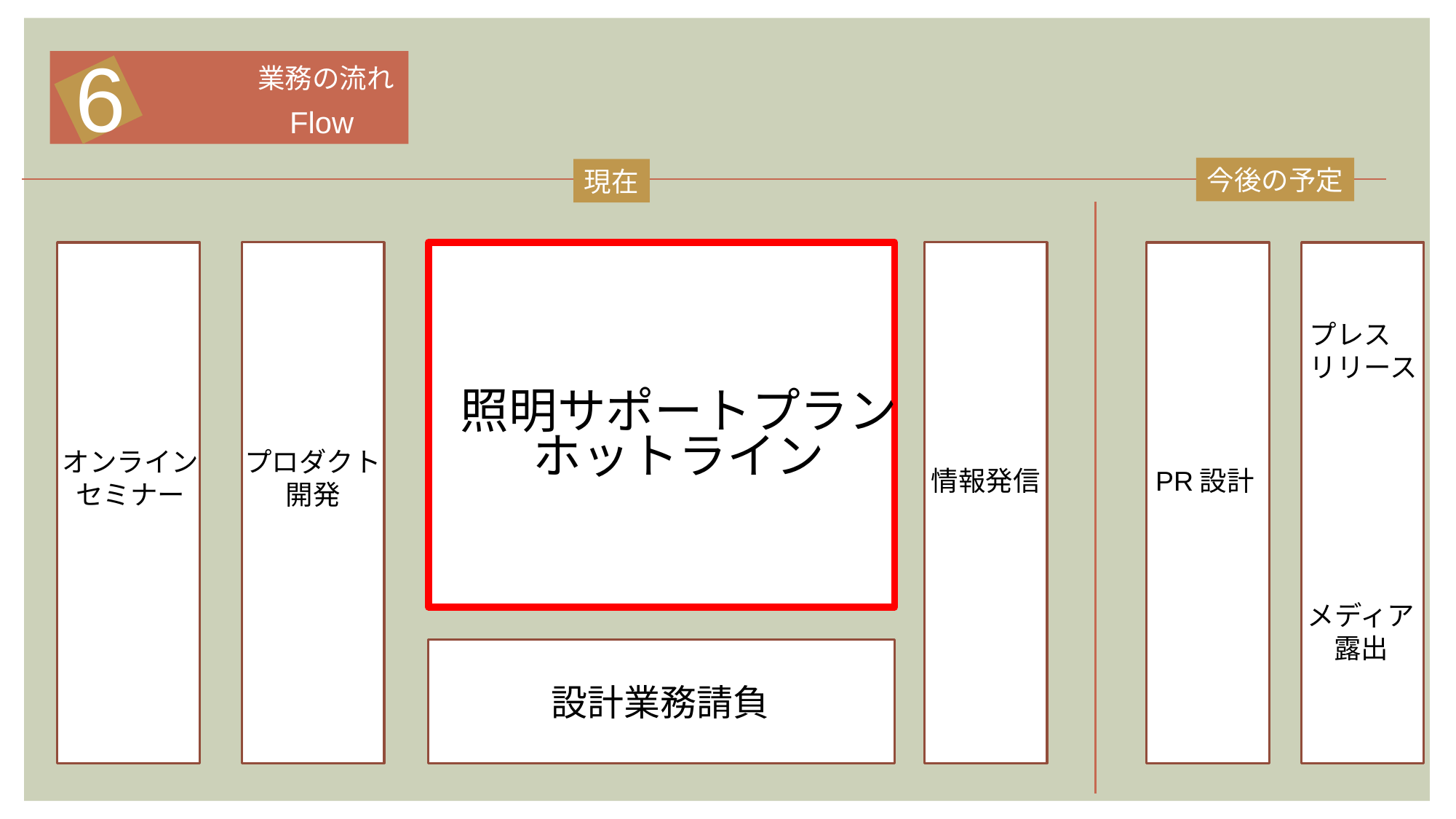

6

業務の流れ

Flow
今後の予定
現在

プレス
リリース
照明サポートプラン
ホットライン
プロダクト
開発
オンライン
セミナー
情報発信
PR設計
メディア
露出

設計業務請負